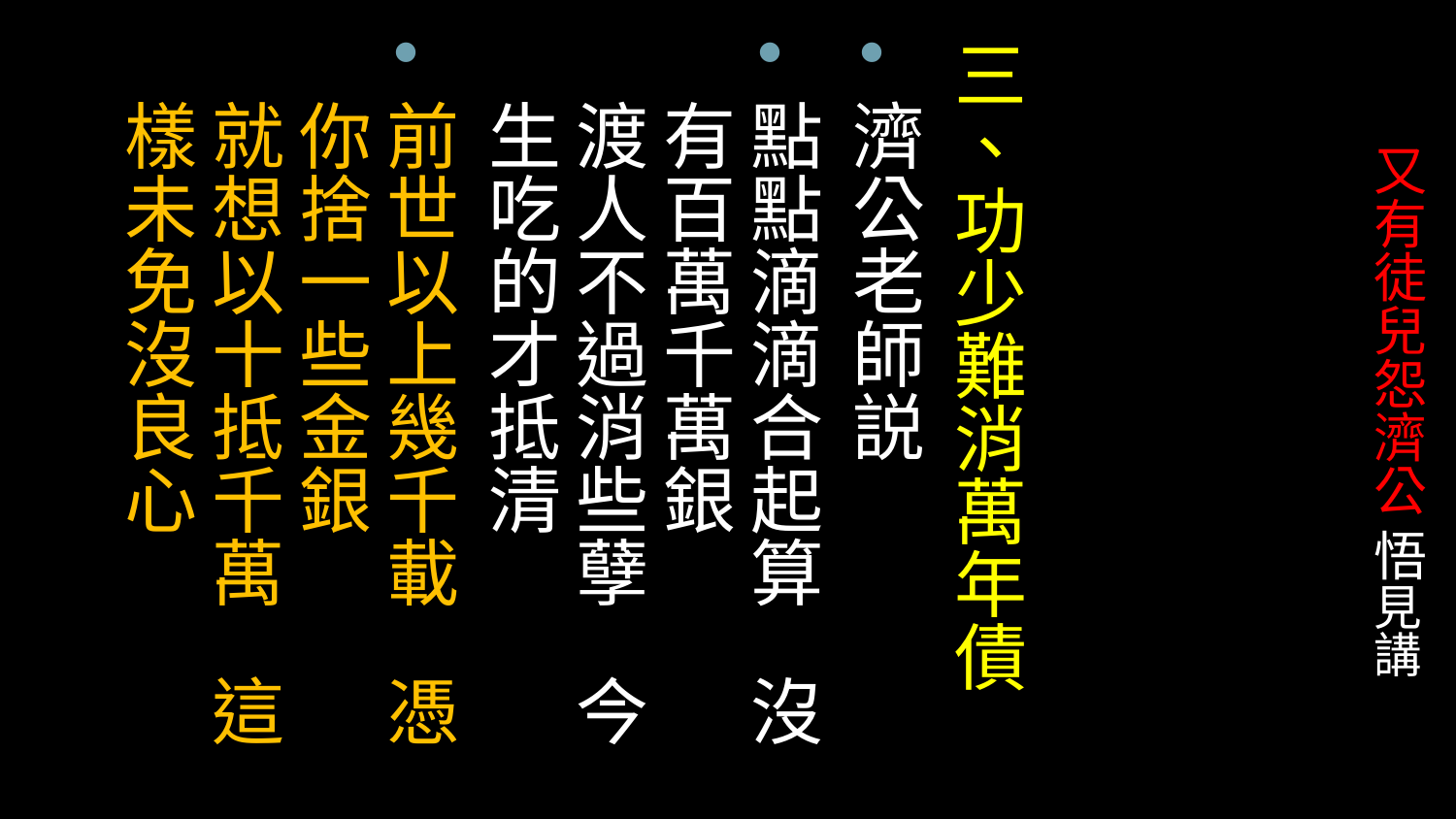

三、功少難消萬年債
濟公老師説
點點滴滴合起算    沒有百萬千萬銀 
渡人不過消些孽    今生吃的才抵清
前世以上幾千載    憑你捨一些金銀
就想以十抵千萬    這樣未免沒良心

# 又有徒兒怨濟公 悟見講